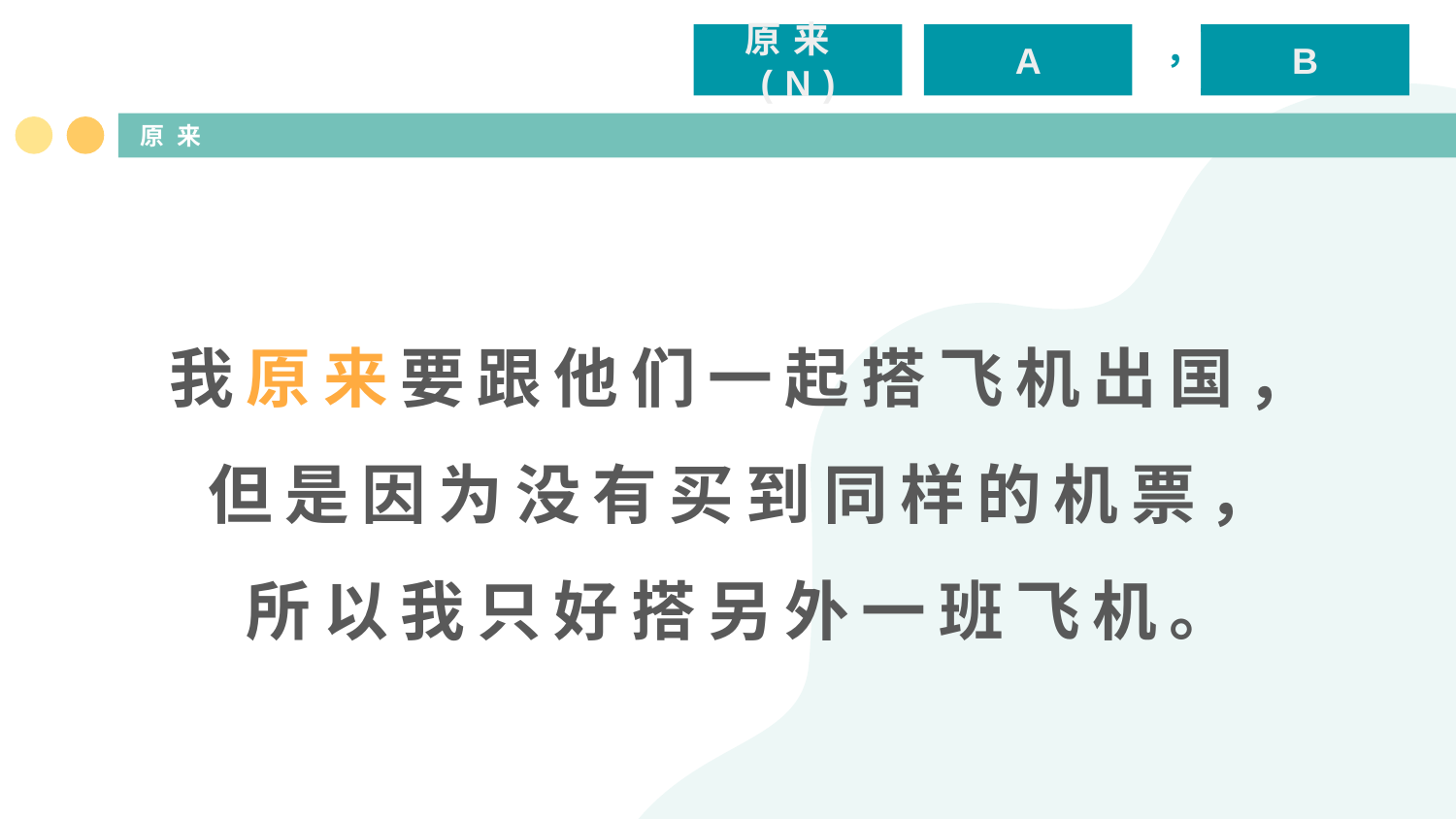

原来(N)
A
B
，
# 原来
我原来要跟他们一起搭飞机出国，
但是因为没有买到同样的机票，
所以我只好搭另外一班飞机。